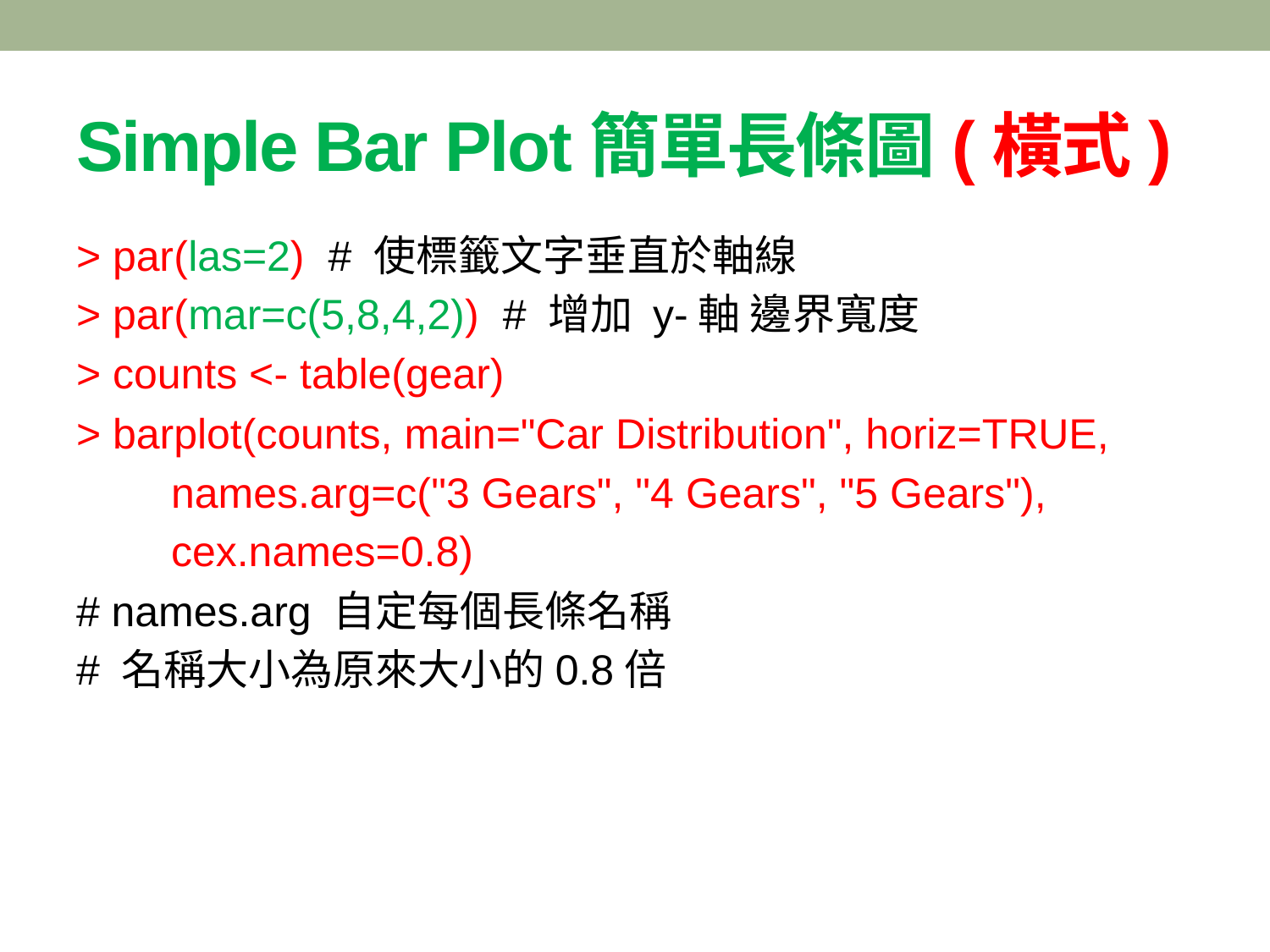

# Simple Bar Plot簡單長條圖(橫式)
> par(las=2)  # 使標籤文字垂直於軸線
> par(mar=c(5,8,4,2))  # 增加 y-軸 邊界寬度
> counts <- table(gear)
> barplot(counts, main="Car Distribution", horiz=TRUE,
        names.arg=c("3 Gears", "4 Gears", "5 Gears"),
        cex.names=0.8)
# names.arg 自定每個長條名稱
# 名稱大小為原來大小的0.8倍